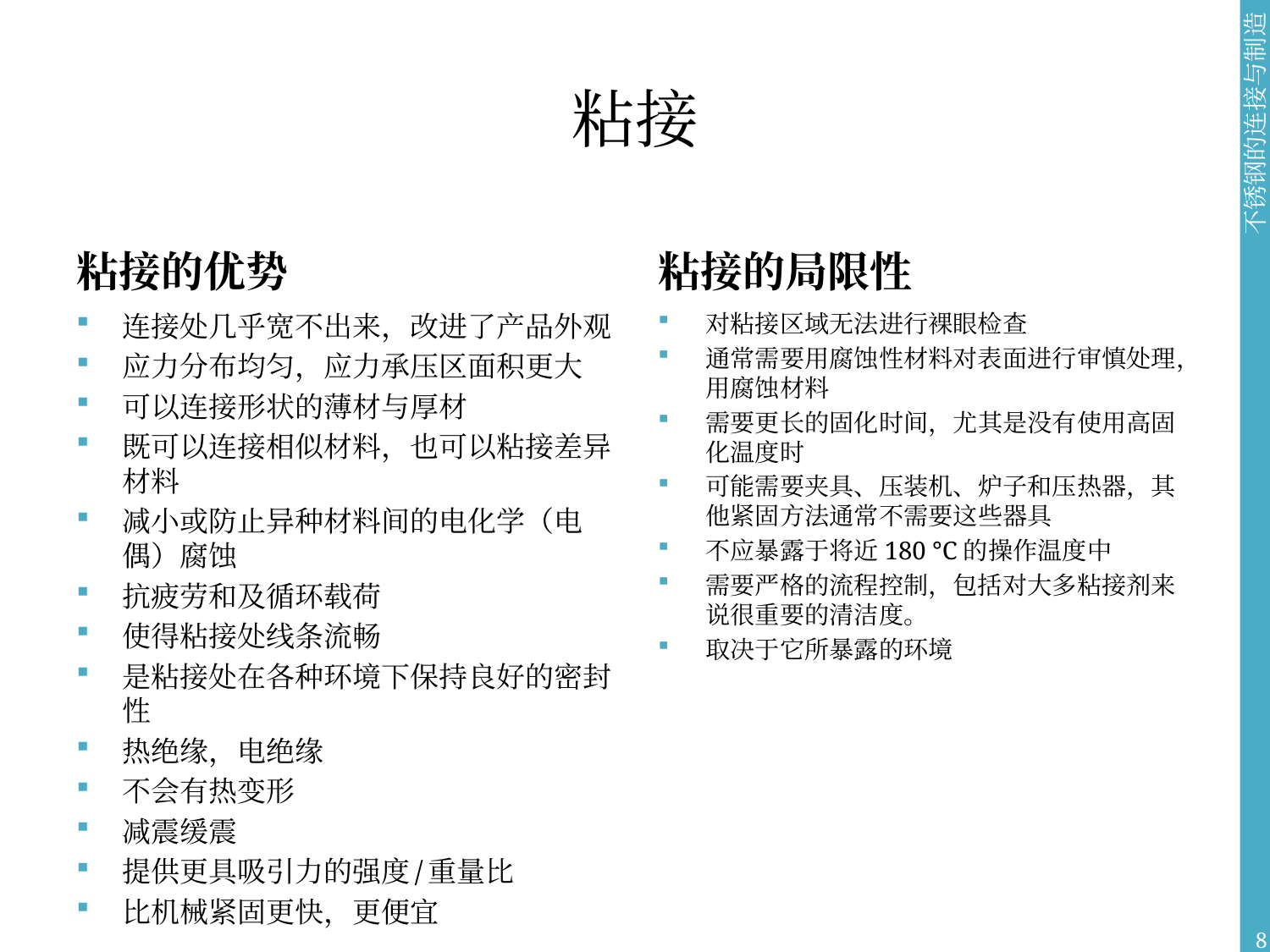

# 粘接
粘接的优势
粘接的局限性
连接处几乎宽不出来，改进了产品外观
应力分布均匀，应力承压区面积更大
可以连接形状的薄材与厚材
既可以连接相似材料，也可以粘接差异材料
减小或防止异种材料间的电化学（电偶）腐蚀
抗疲劳和及循环载荷
使得粘接处线条流畅
是粘接处在各种环境下保持良好的密封性
热绝缘，电绝缘
不会有热变形
减震缓震
提供更具吸引力的强度/重量比
比机械紧固更快，更便宜
对粘接区域无法进行裸眼检查
通常需要用腐蚀性材料对表面进行审慎处理，用腐蚀材料
需要更长的固化时间，尤其是没有使用高固化温度时
可能需要夹具、压装机、炉子和压热器，其他紧固方法通常不需要这些器具
不应暴露于将近180 °C的操作温度中
需要严格的流程控制，包括对大多粘接剂来说很重要的清洁度。
取决于它所暴露的环境
8